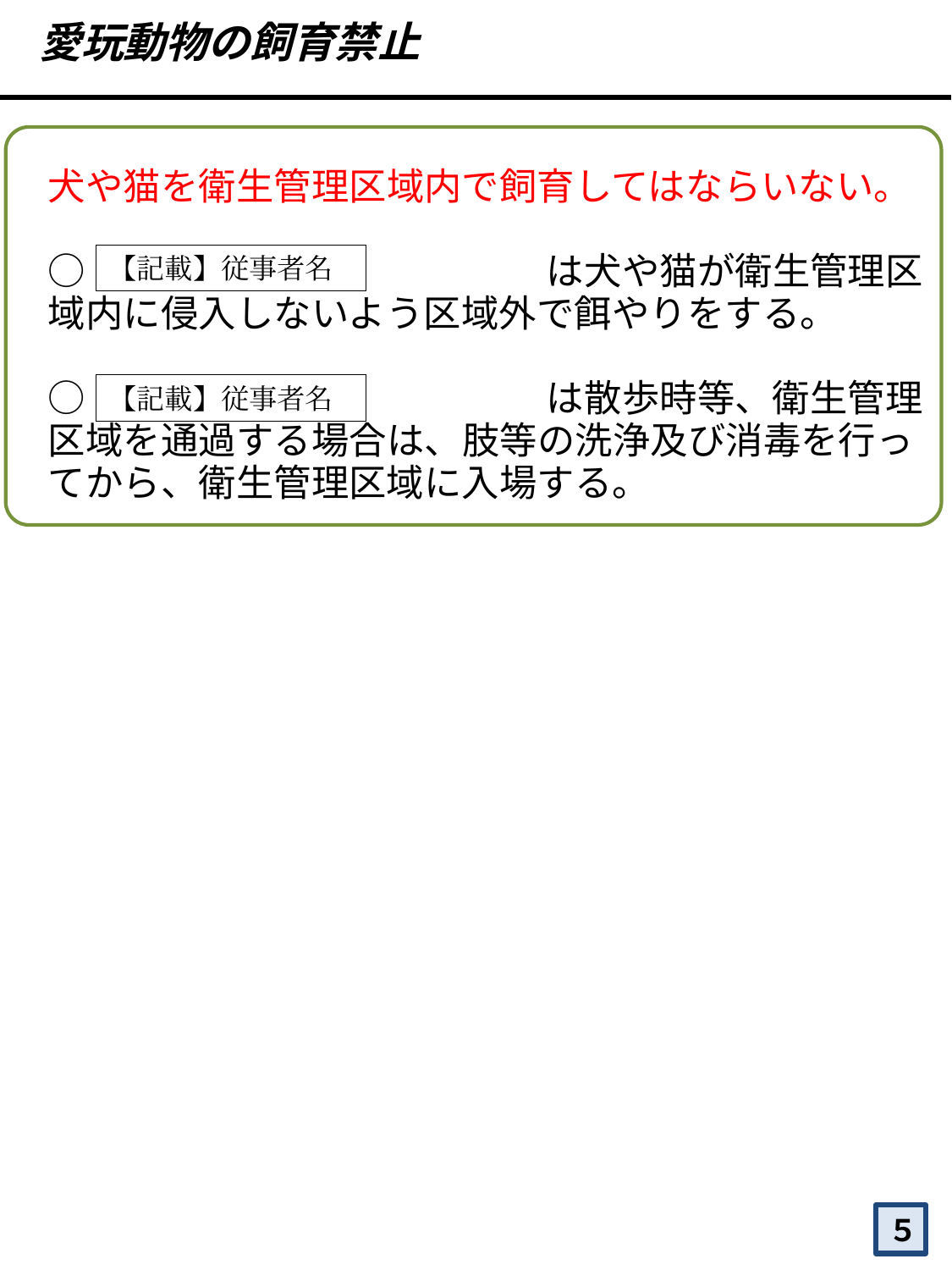

愛玩動物の飼育禁止

犬や猫を衛生管理区域内で飼育してはならいない。

○　　　　　　　　　　　　は犬や猫が衛生管理区域内に侵入しないよう区域外で餌やりをする。

○　　　　　　　　　　　　は散歩時等、衛生管理区域を通過する場合は、肢等の洗浄及び消毒を行ってから、衛生管理区域に入場する。

【記載】従事者名
【記載】従事者名
５